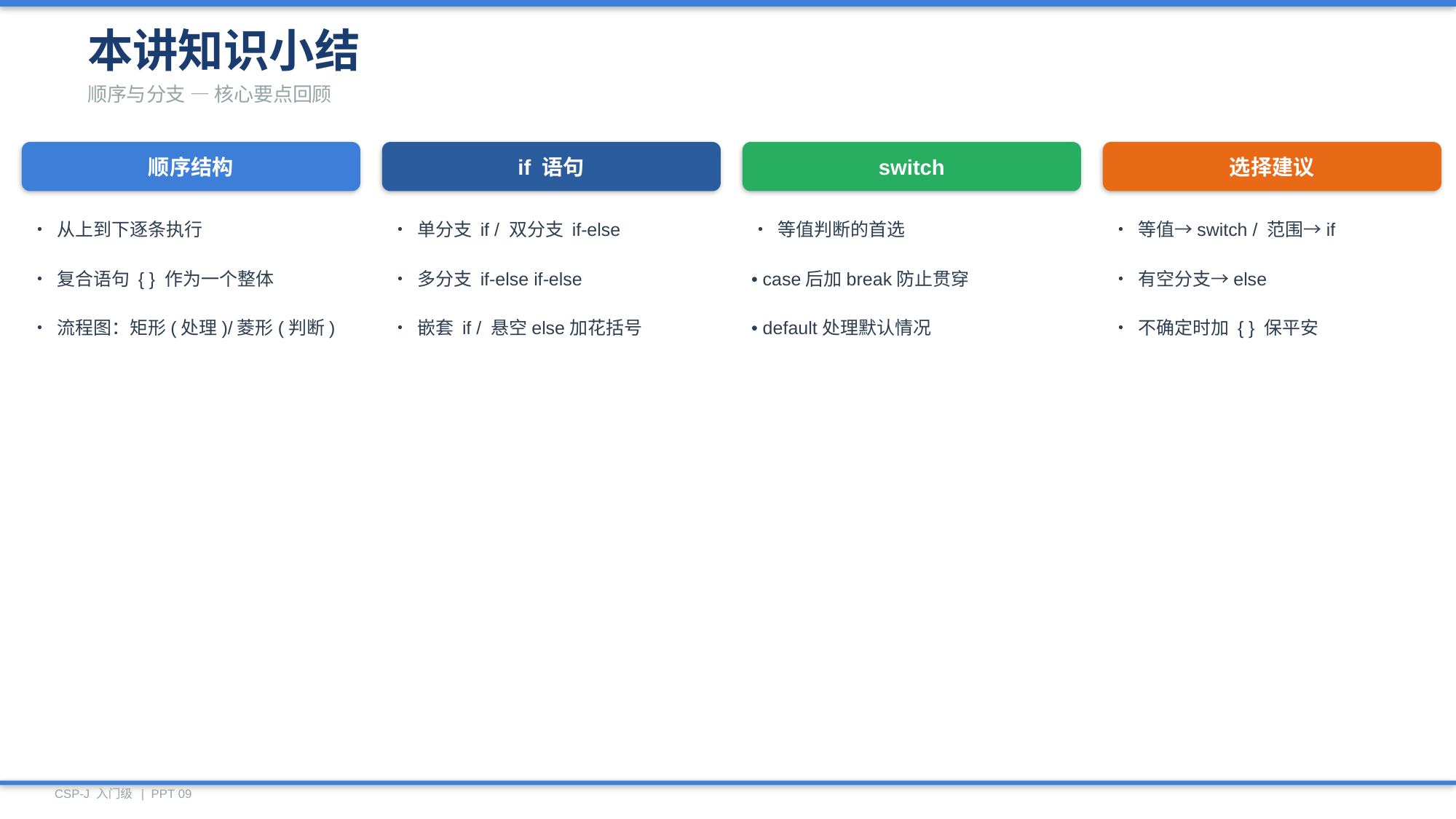

本讲知识小结
顺序与分支 — 核心要点回顾
顺序结构
if 语句
switch
选择建议
• 从上到下逐条执行
• 单分支 if / 双分支 if-else
• 等值判断的首选
• 等值→switch / 范围→if
• 复合语句 { } 作为一个整体
• 多分支 if-else if-else
• case后加break防止贯穿
• 有空分支→else
• 流程图：矩形(处理)/菱形(判断)
• 嵌套 if / 悬空else加花括号
• default处理默认情况
• 不确定时加 { } 保平安

CSP-J 入门级  |  PPT 09